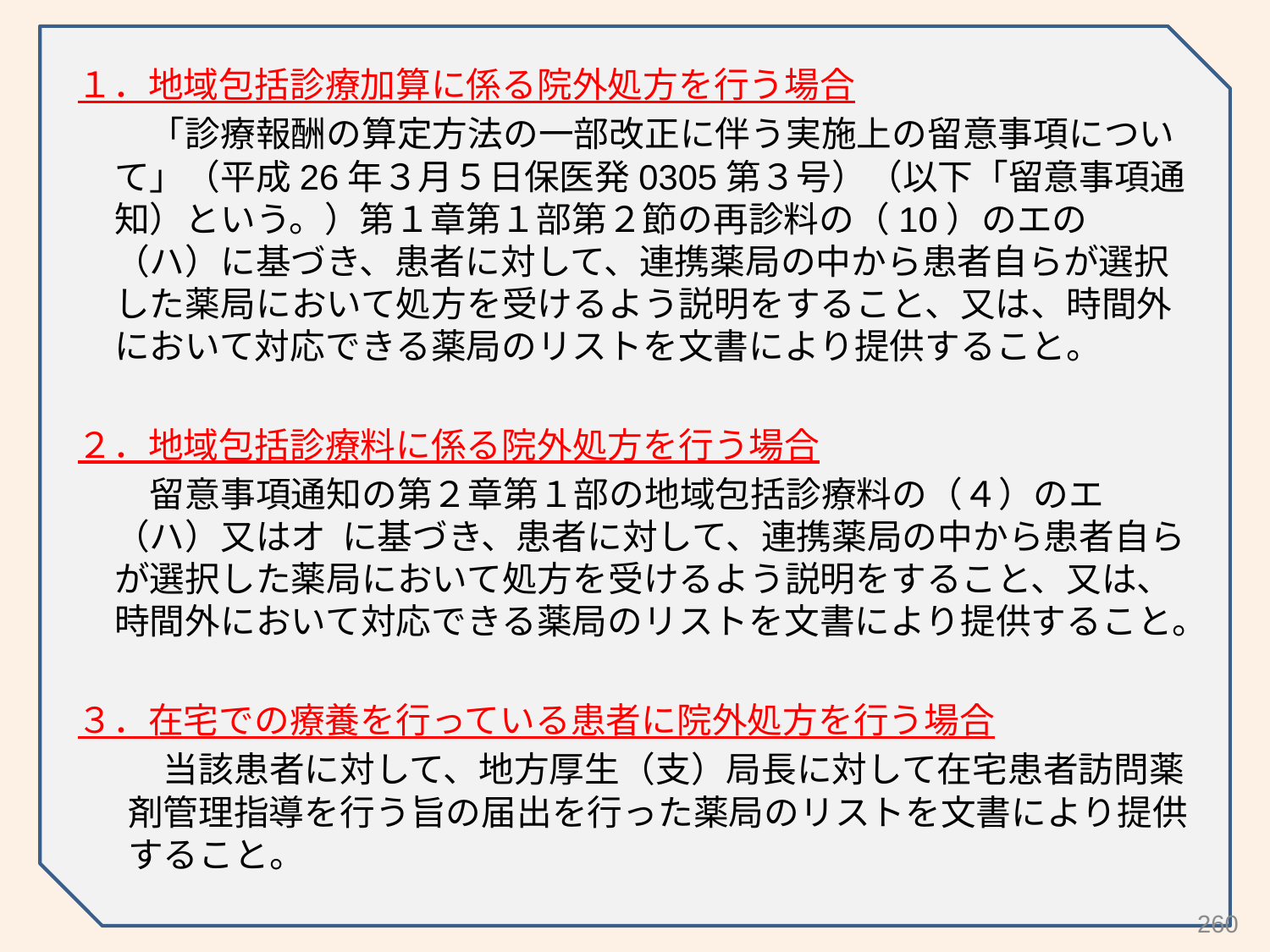

１．地域包括診療加算に係る院外処方を行う場合
　「診療報酬の算定方法の一部改正に伴う実施上の留意事項について」（平成26年３月５日保医発0305第３号）（以下「留意事項通知）という。）第１章第１部第２節の再診料の（10）のエの（ハ）に基づき、患者に対して、連携薬局の中から患者自らが選択した薬局において処方を受けるよう説明をすること、又は、時間外において対応できる薬局のリストを文書により提供すること。

２．地域包括診療料に係る院外処方を行う場合
　留意事項通知の第２章第１部の地域包括診療料の（４）のエ（ハ）又はオ  に基づき、患者に対して、連携薬局の中から患者自らが選択した薬局において処方を受けるよう説明をすること、又は、時間外において対応できる薬局のリストを文書により提供すること。

３．在宅での療養を行っている患者に院外処方を行う場合
　当該患者に対して、地方厚生（支）局長に対して在宅患者訪問薬剤管理指導を行う旨の届出を行った薬局のリストを文書により提供すること。
260